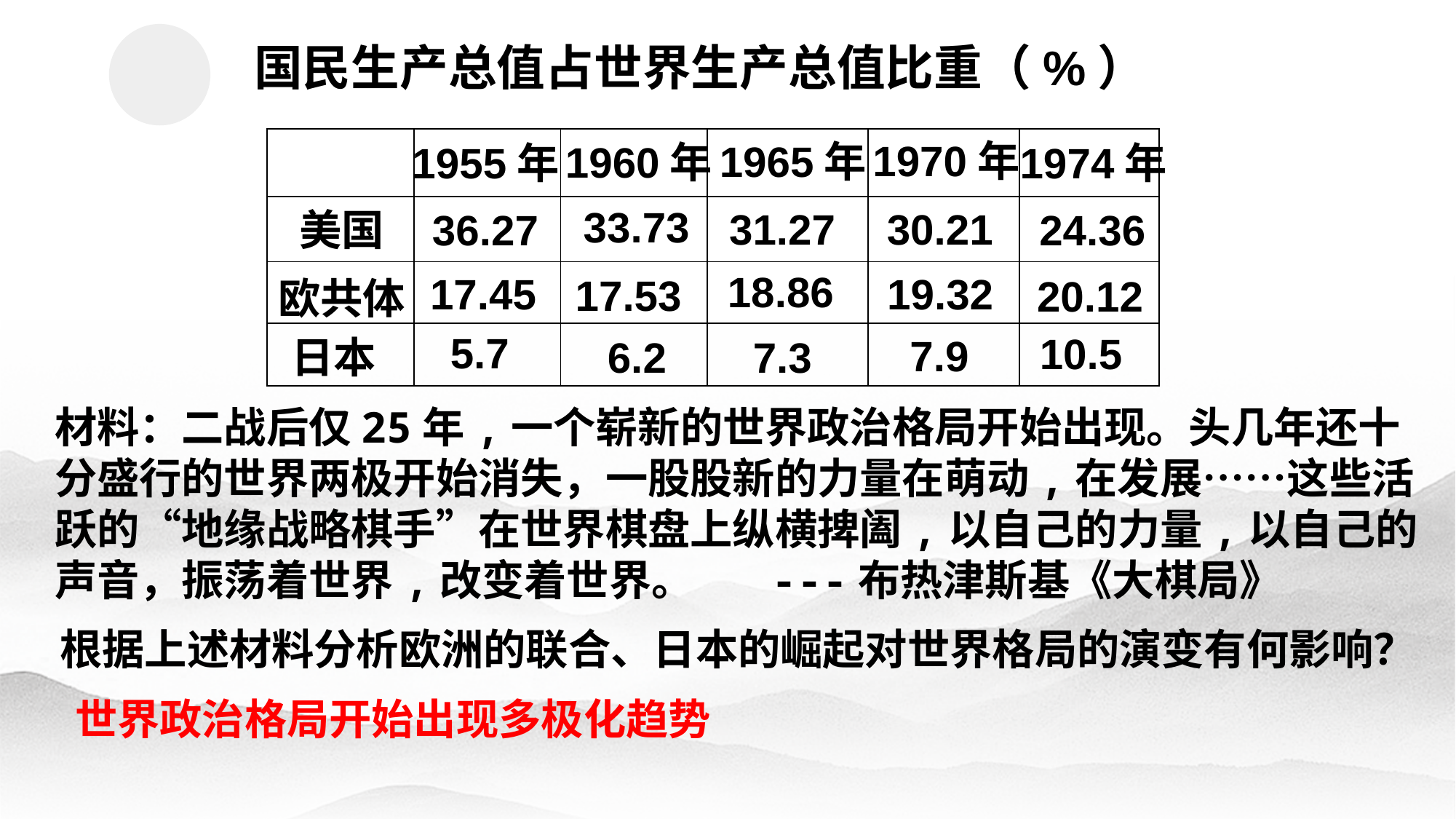

国民生产总值占世界生产总值比重（%）
|  |  |  |  |  |  |
| --- | --- | --- | --- | --- | --- |
|  |  |  |  |  |  |
|  |  |  |  |  |  |
|  |  |  |  |  |  |
1970年
1965年
1960年
1955年
1974年
33.73
30.21
31.27
24.36
美国
36.27
18.86
17.45
19.32
17.53
20.12
欧共体
5.7
10.5
7.9
6.2
7.3
日本
材料：二战后仅25年,一个崭新的世界政治格局开始出现。头几年还十分盛行的世界两极开始消失，一股股新的力量在萌动,在发展……这些活跃的“地缘战略棋手”在世界棋盘上纵横捭阖,以自己的力量,以自己的声音，振荡着世界,改变着世界。       ---布热津斯基《大棋局》
根据上述材料分析欧洲的联合、日本的崛起对世界格局的演变有何影响？
世界政治格局开始出现多极化趋势